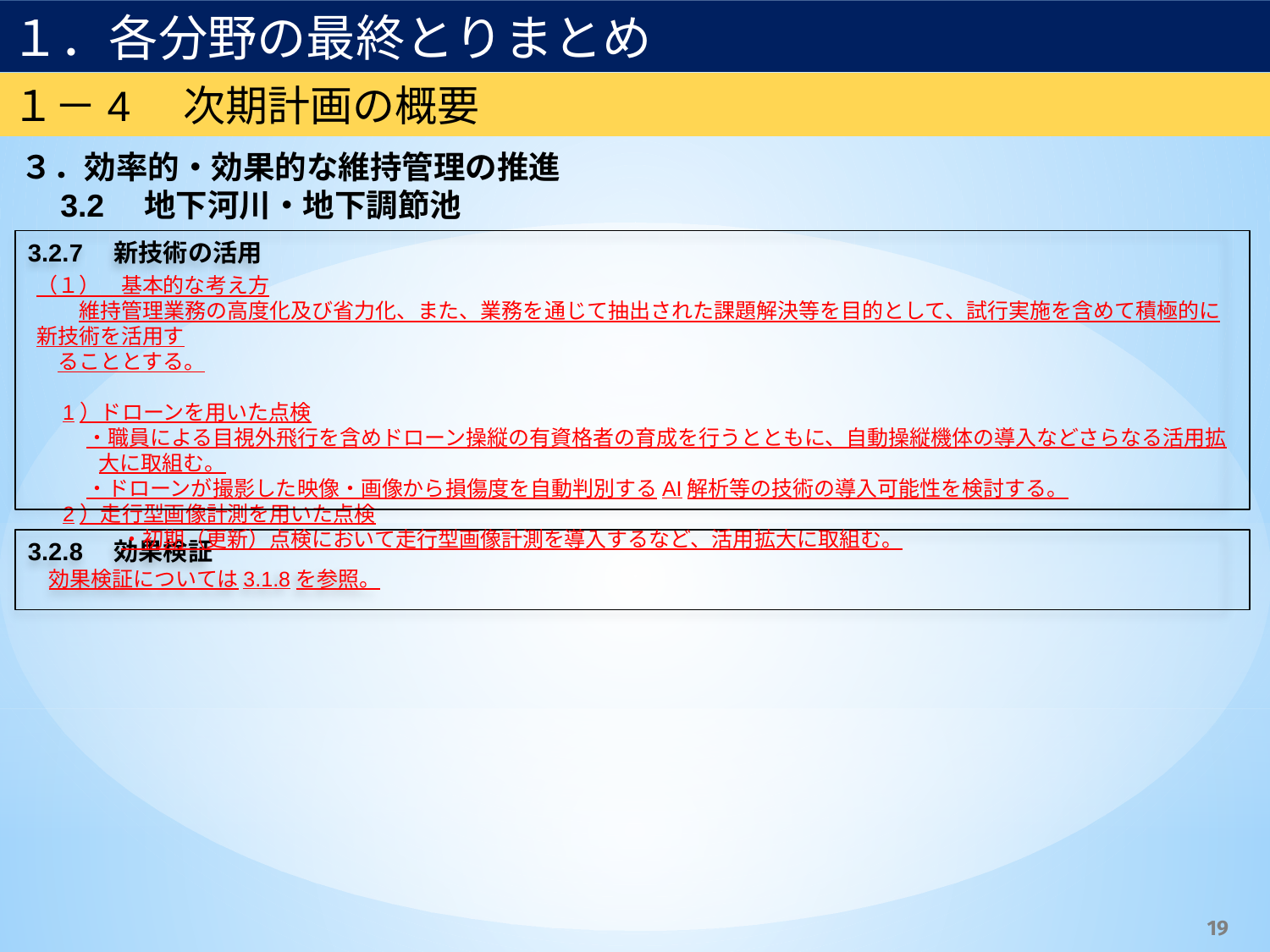

１．各分野の最終とりまとめ
１－4　次期計画の概要
３．効率的・効果的な維持管理の推進
　3.2　地下河川・地下調節池
3.2.7　新技術の活用
（１）　基本的な考え方
　　維持管理業務の高度化及び省力化、また、業務を通じて抽出された課題解決等を目的として、試行実施を含めて積極的に新技術を活用す
　ることとする。

　1）ドローンを用いた点検
・職員による⽬視外⾶⾏を含めドローン操縦の有資格者の育成を⾏うとともに、⾃動操縦機体の導⼊などさらなる活⽤拡⼤に取組む。
・ドローンが撮影した映像・画像から損傷度を⾃動判別するAI解析等の技術の導⼊可能性を検討する。
　2）走行型画像計測を用いた点検
　　　　・初期（更新）点検において走行型画像計測を導入するなど、活用拡大に取組む。
3.2.8　効果検証
　効果検証については3.1.8を参照。
19